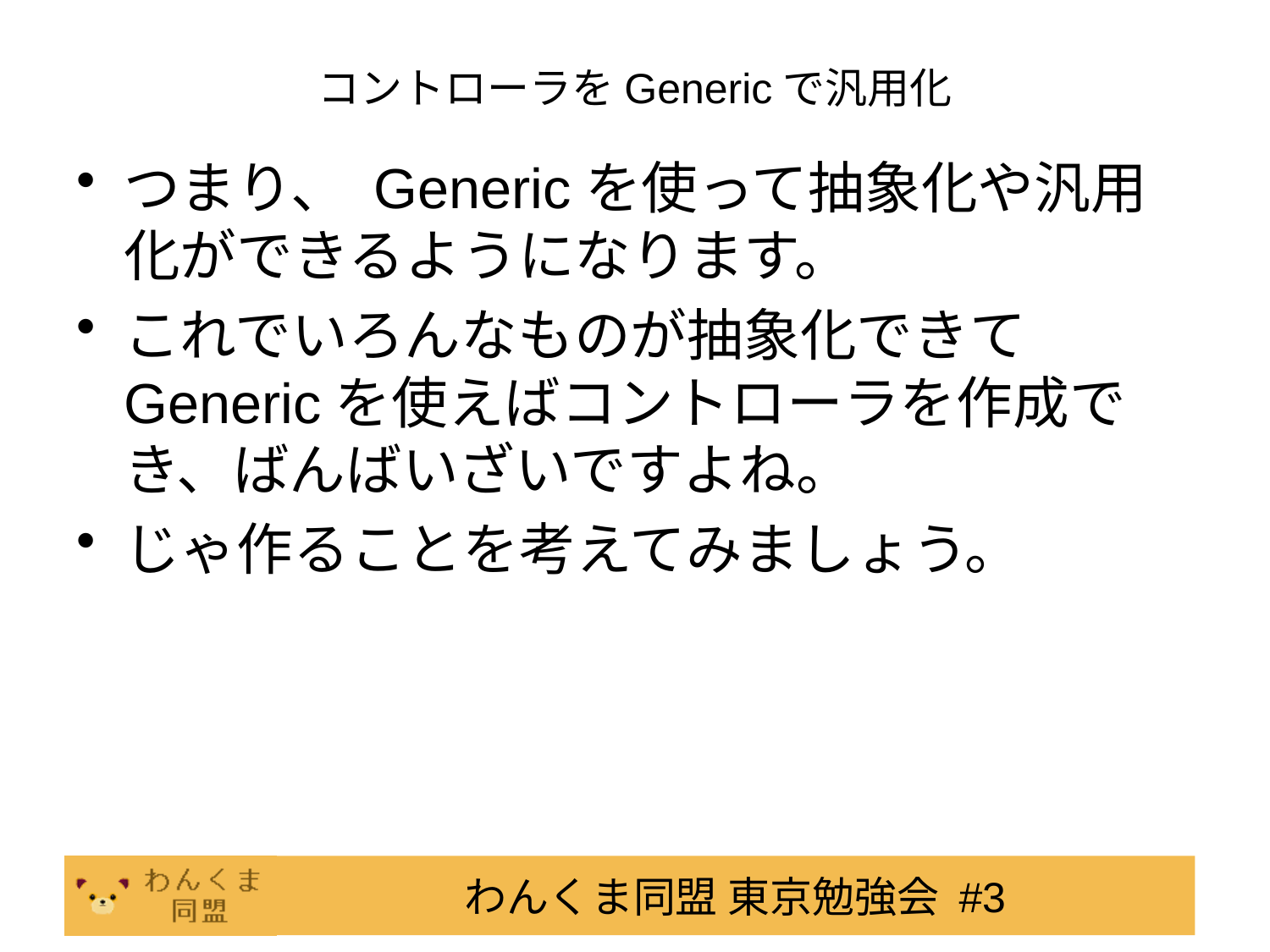

# コントローラをGenericで汎用化
つまり、 Genericを使って抽象化や汎用化ができるようになります。
これでいろんなものが抽象化できてGenericを使えばコントローラを作成でき、ばんばいざいですよね。
じゃ作ることを考えてみましょう。